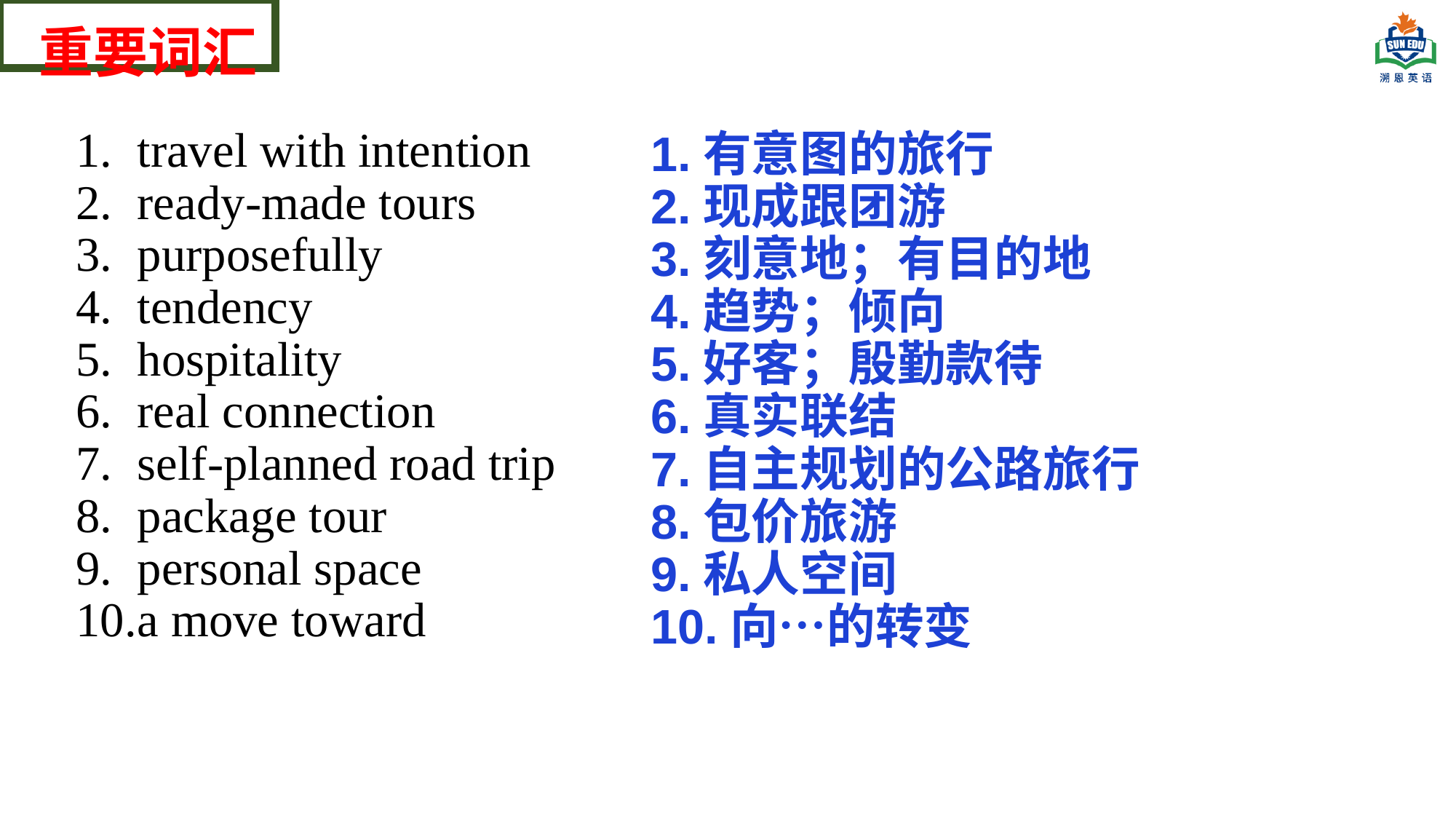

重要词汇

travel with intention
ready-made tours
purposefully
tendency
hospitality
real connection
self-planned road trip
package tour
personal space
a move toward
1.有意图的旅行
2.现成跟团游
3.刻意地；有目的地
4.趋势；倾向
5.好客；殷勤款待
6.真实联结
7.自主规划的公路旅行
8.包价旅游
9.私人空间
10.向…的转变